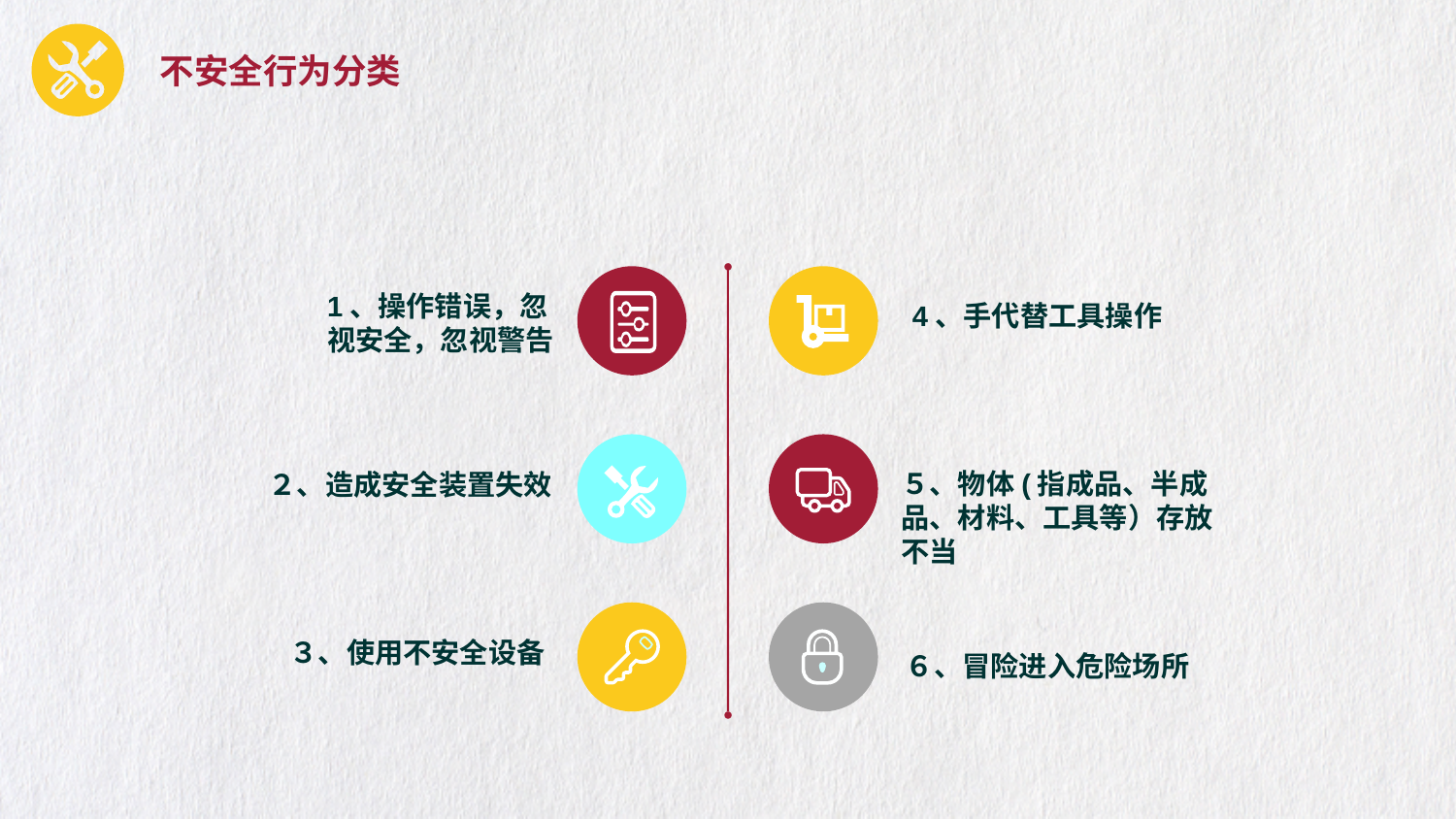

不安全行为分类

1、操作错误，忽视安全，忽视警告

4、手代替工具操作

５、物体(指成品、半成品、材料、工具等）存放不当
２、造成安全装置失效

３、使用不安全设备

６、冒险进入危险场所